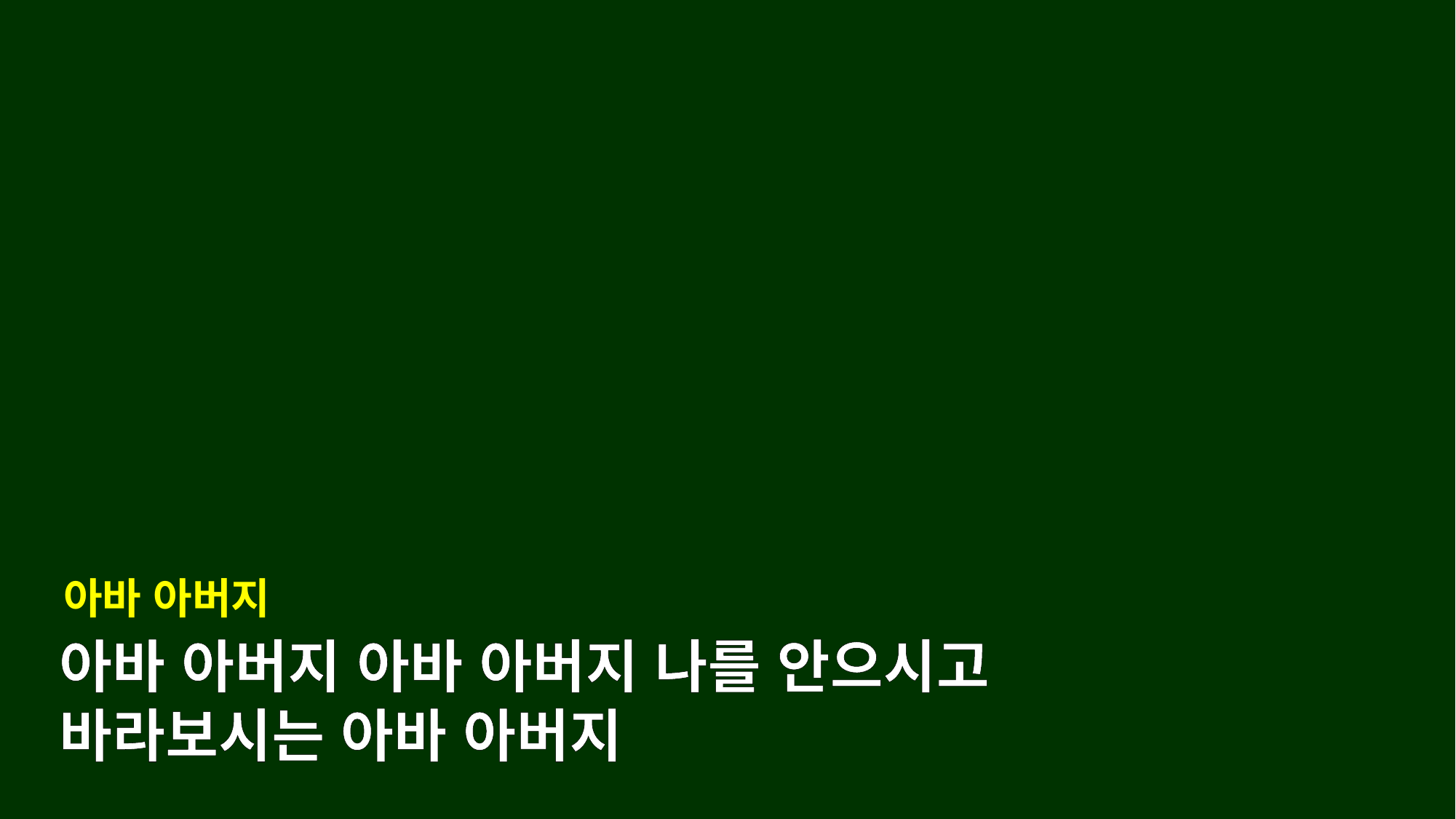

아바 아버지
아바 아버지 아바 아버지 나를 안으시고
바라보시는 아바 아버지